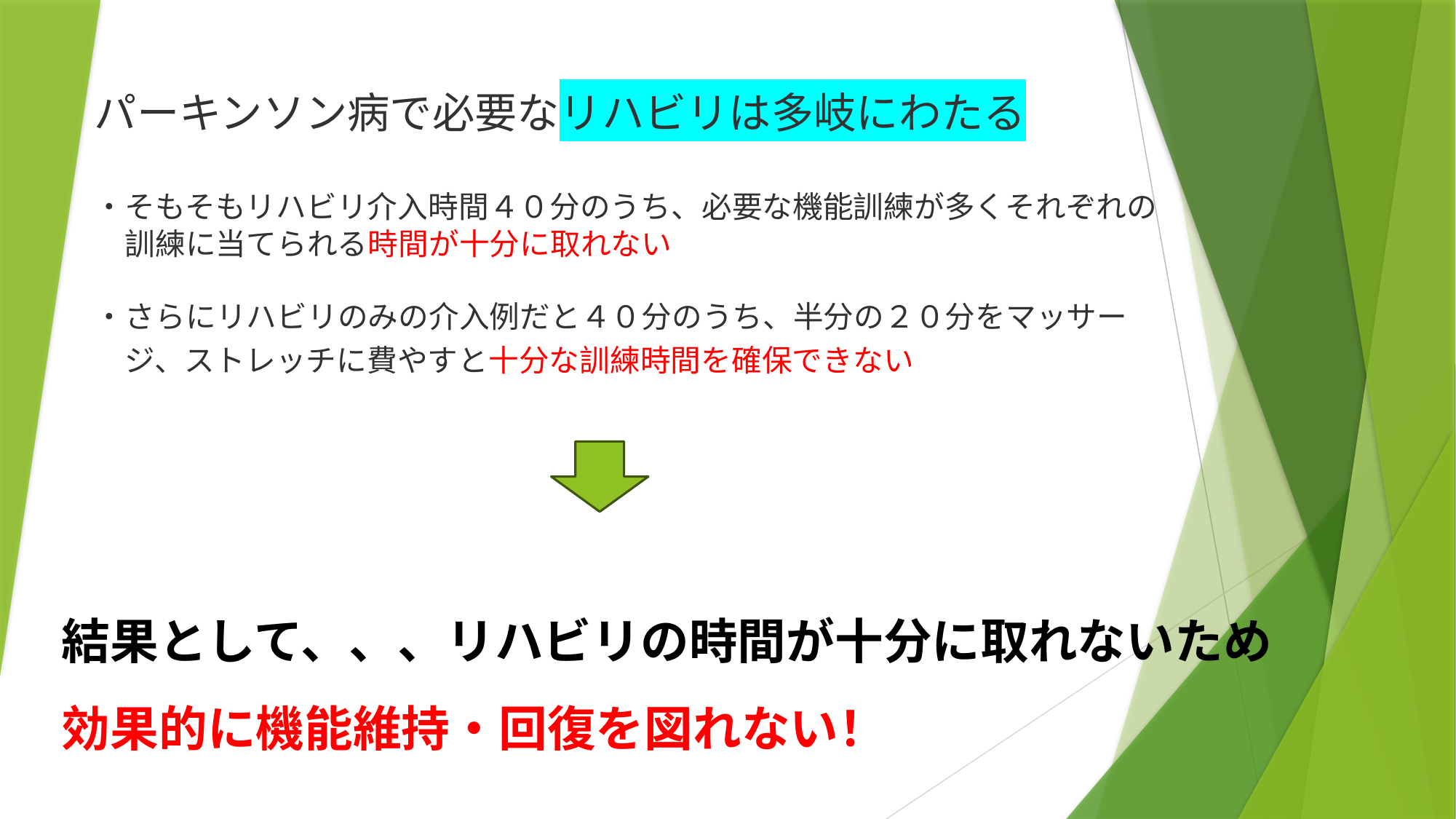

パーキンソン病で必要なリハビリは多岐にわたる

・そもそもリハビリ介入時間４０分のうち、必要な機能訓練が多くそれぞれの
　訓練に当てられる時間が十分に取れない

・さらにリハビリのみの介入例だと４０分のうち、半分の２０分をマッサー
　ジ、ストレッチに費やすと十分な訓練時間を確保できない

結果として、、、リハビリの時間が十分に取れないため効果的に機能維持・回復を図れない！